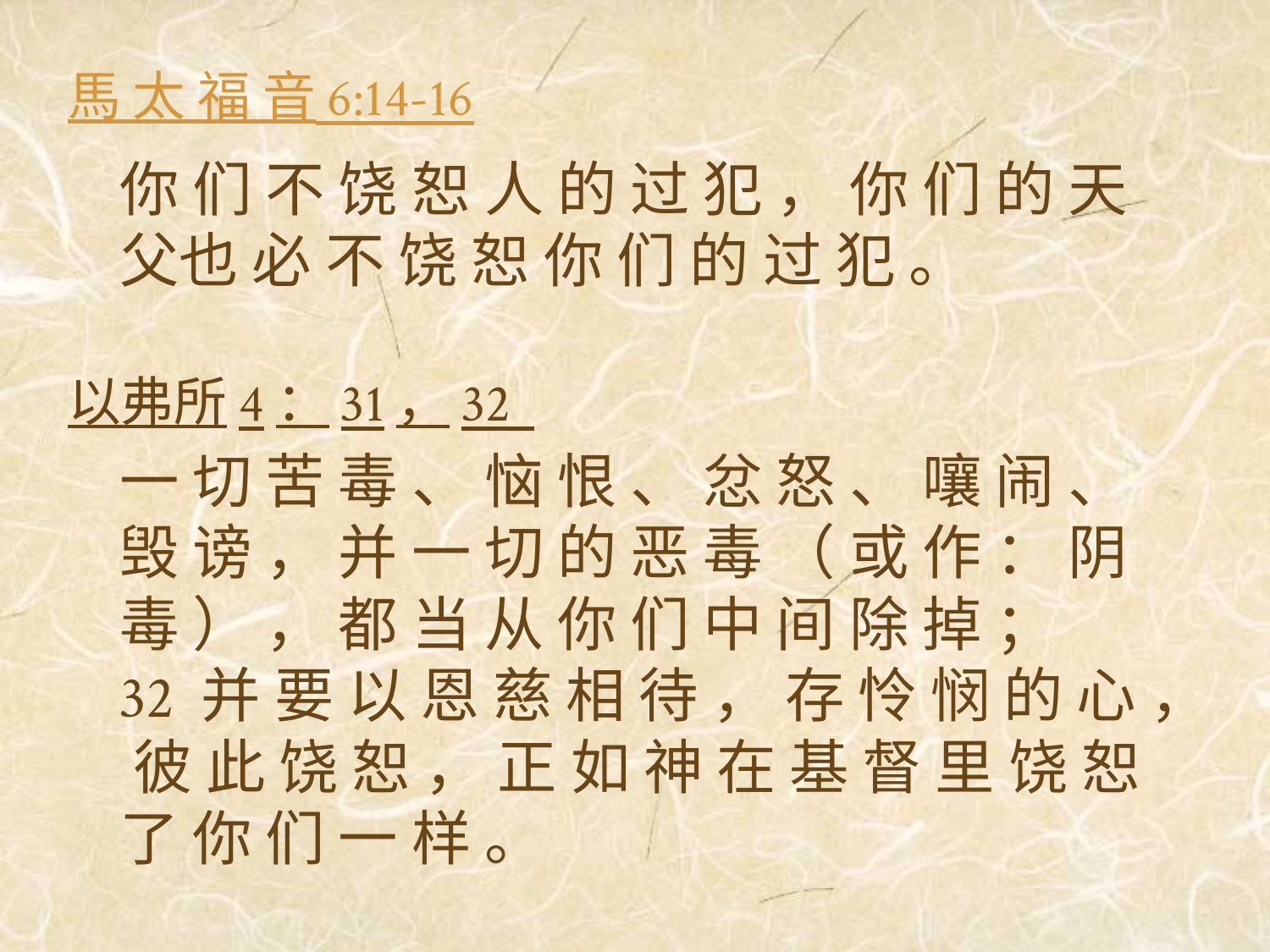

馬 太 福 音 6:14-16
你 们 不 饶 恕 人 的 过 犯 ， 你 们 的 天 父也 必 不 饶 恕 你 们 的 过 犯 。

以弗所4：31，32
一 切 苦 毒 、 恼 恨 、 忿 怒 、 嚷 闹 、 毁 谤 ， 并 一 切 的 恶 毒 （ 或 作 ： 阴 毒 ） ， 都 当 从 你 们 中 间 除 掉 ；32 并 要 以 恩 慈 相 待 ， 存 怜 悯 的 心 ， 彼 此 饶 恕 ， 正 如 神 在 基 督 里 饶 恕 了 你 们 一 样 。